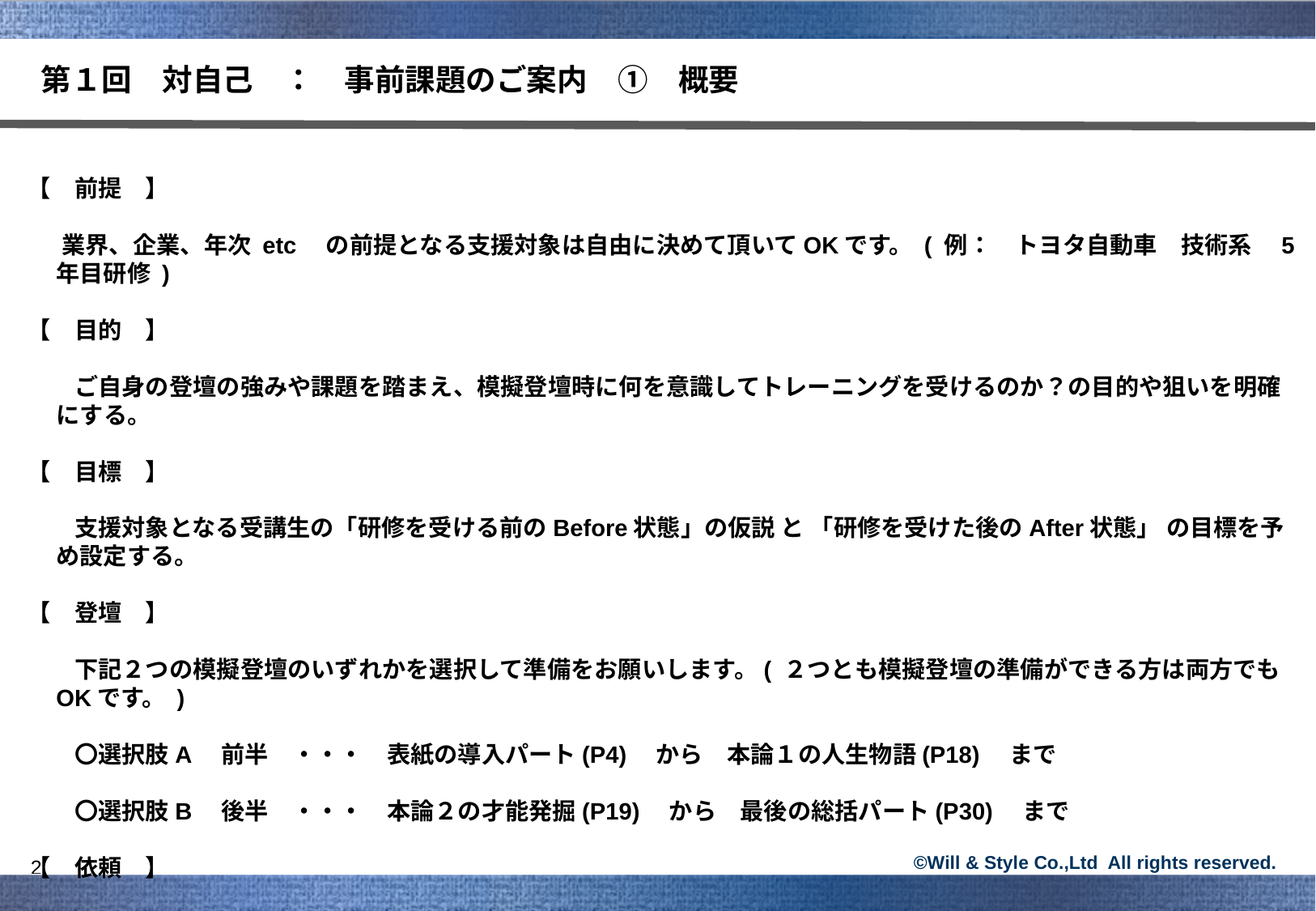

第１回　対自己　：　事前課題のご案内　①　概要
【　前提　】

　  業界、企業、年次 etc　の前提となる支援対象は自由に決めて頂いてOKです。 ( 例：　トヨタ自動車　技術系　5年目研修 )

【　目的　】

　　ご自身の登壇の強みや課題を踏まえ、模擬登壇時に何を意識してトレーニングを受けるのか？の目的や狙いを明確にする。

【　目標　】

　　支援対象となる受講生の「研修を受ける前のBefore状態」の仮説 と 「研修を受けた後のAfter状態」 の目標を予め設定する。

【　登壇　】

　　下記２つの模擬登壇のいずれかを選択して準備をお願いします。( ２つとも模擬登壇の準備ができる方は両方でもOKです。 )

　　〇選択肢A　前半　・・・　表紙の導入パート(P4)　から　本論１の人生物語(P18)　まで

　　〇選択肢B　後半　・・・　本論２の才能発掘(P19)　から　最後の総括パート(P30)　まで

【　依頼　】

　　当日皆さんに社員役で参加をして頂く為、「No.1人生物語」と「No.2才能発掘」のシートを自分の場合で記入してご持参ください。